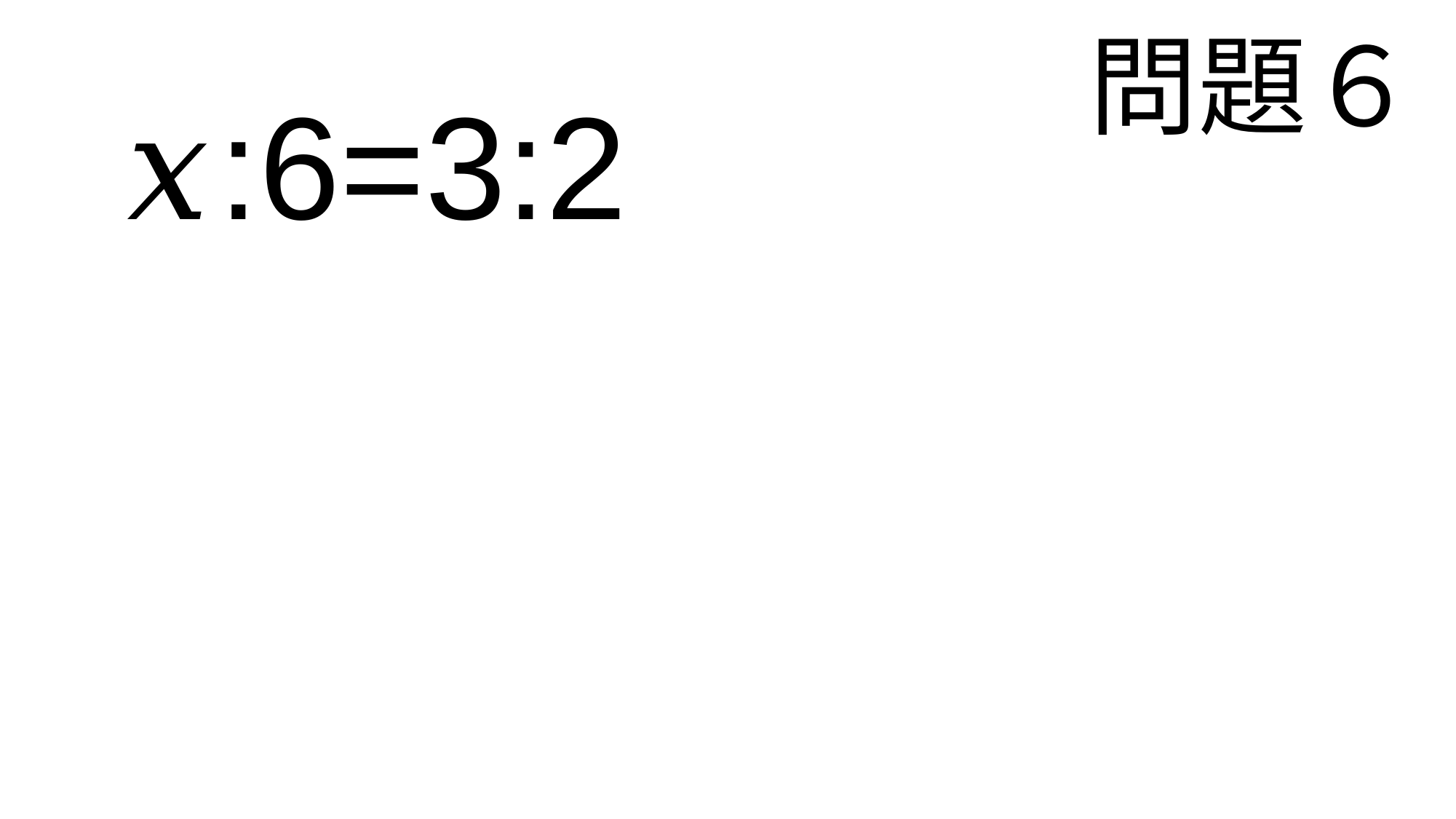

問題６
𝑥:6=3:2

2𝑥 = 18
  𝑥 = 9